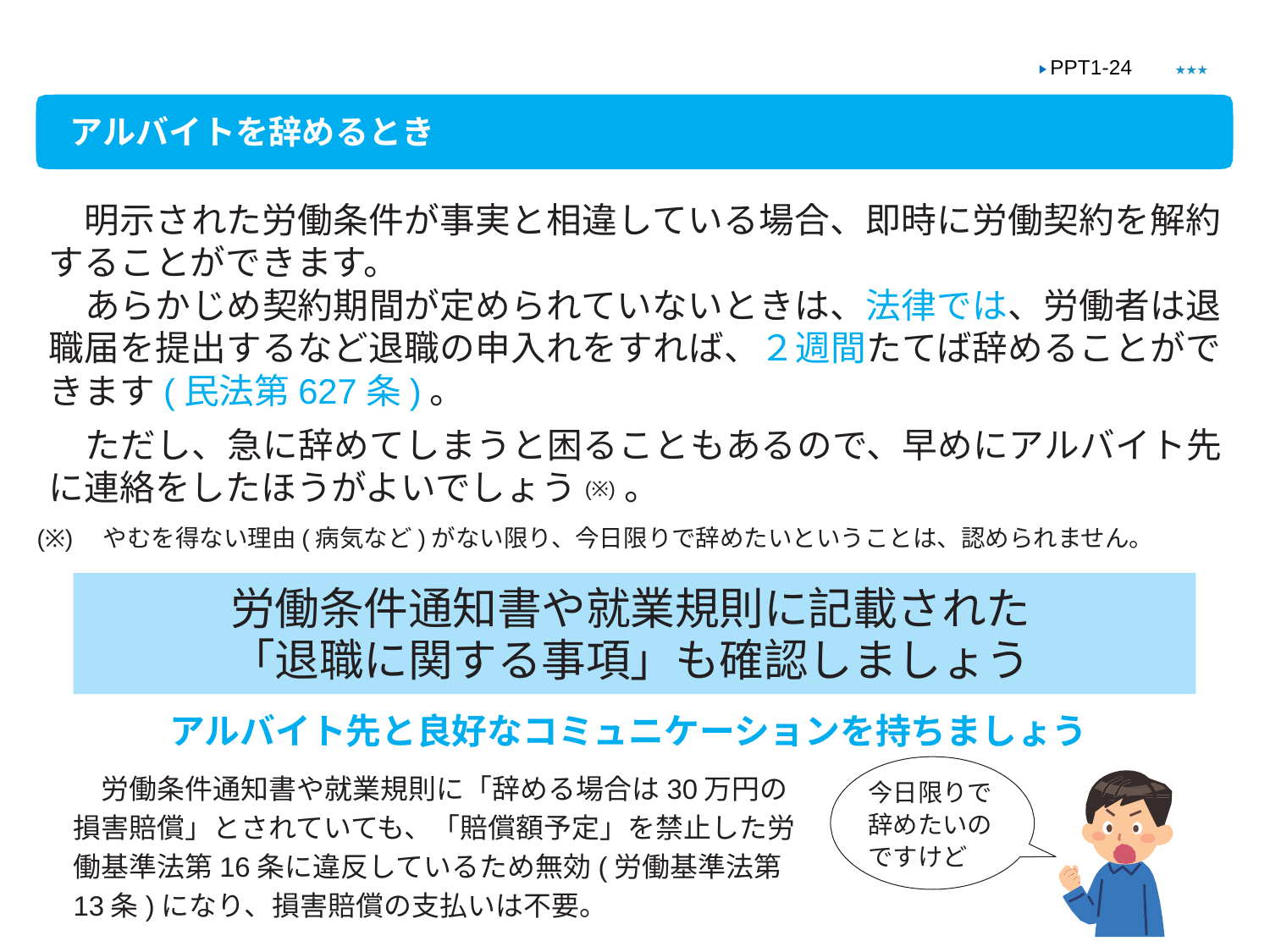

★★★
▶ PPT1-24

アルバイトを辞めるとき
　明示された労働条件が事実と相違している場合、即時に労働契約を解約することができます。
　あらかじめ契約期間が定められていないときは、法律では、労働者は退職届を提出するなど退職の申入れをすれば、２週間たてば辞めることができます(民法第627条)。
　ただし、急に辞めてしまうと困ることもあるので、早めにアルバイト先に連絡をしたほうがよいでしょう(※)。
(※)　やむを得ない理由(病気など)がない限り、今日限りで辞めたいということは、認められません。
労働条件通知書や就業規則に記載された
「退職に関する事項」も確認しましょう
アルバイト先と良好なコミュニケーションを持ちましょう

　労働条件通知書や就業規則に「辞める場合は30万円の損害賠償」とされていても、「賠償額予定」を禁止した労働基準法第16条に違反しているため無効(労働基準法第13条)になり、損害賠償の支払いは不要。
今日限りで辞めたいのですけど